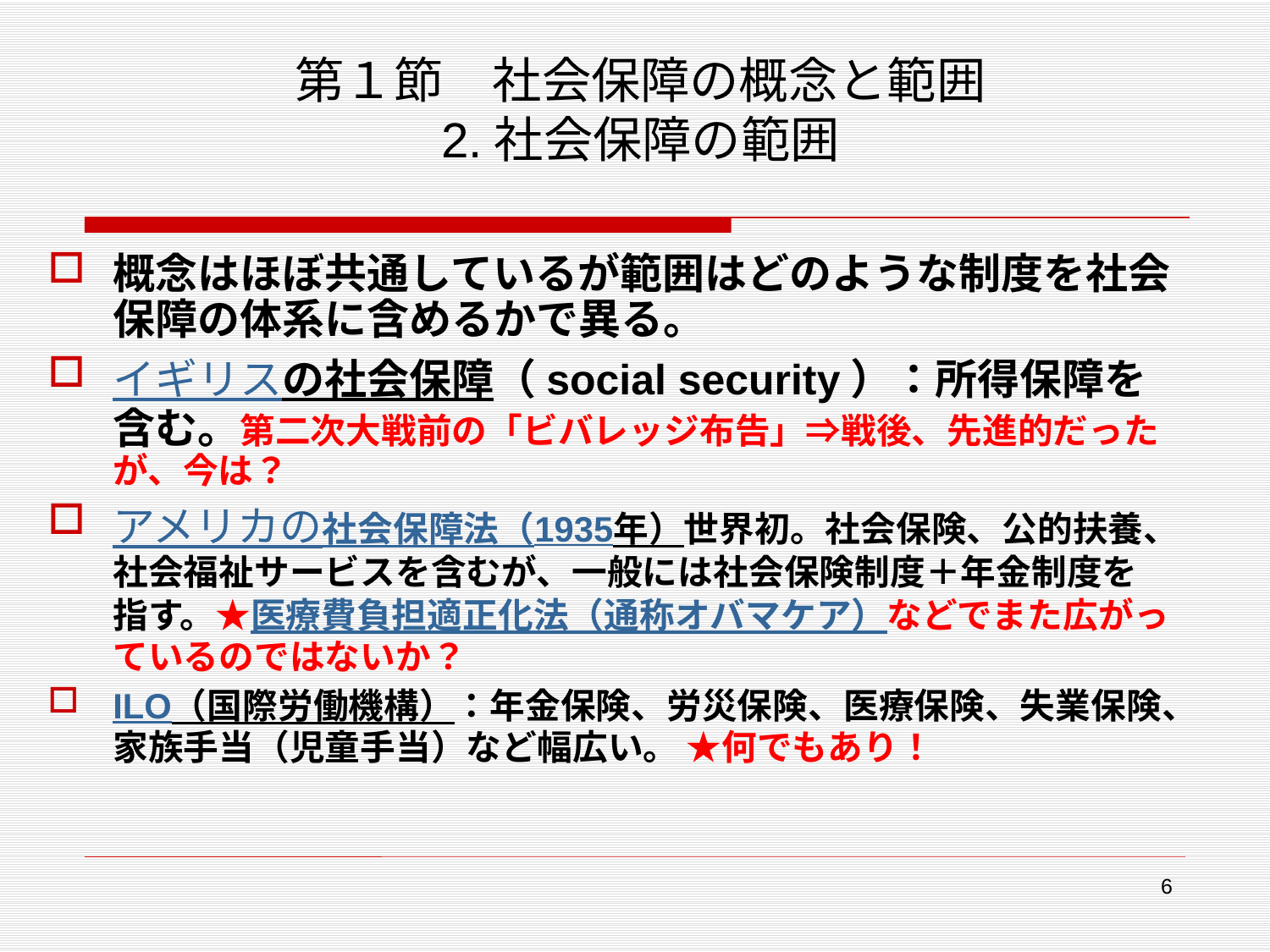

# 第１節　社会保障の概念と範囲 2.社会保障の範囲
概念はほぼ共通しているが範囲はどのような制度を社会保障の体系に含めるかで異る。
イギリスの社会保障（social security）：所得保障を含む。第二次大戦前の「ビバレッジ布告」⇒戦後、先進的だったが、今は？
アメリカの社会保障法（1935年）世界初。社会保険、公的扶養、社会福祉サービスを含むが、一般には社会保険制度＋年金制度を指す。★医療費負担適正化法（通称オバマケア）などでまた広がっているのではないか？
ILO（国際労働機構）：年金保険、労災保険、医療保険、失業保険、家族手当（児童手当）など幅広い。 ★何でもあり！

6